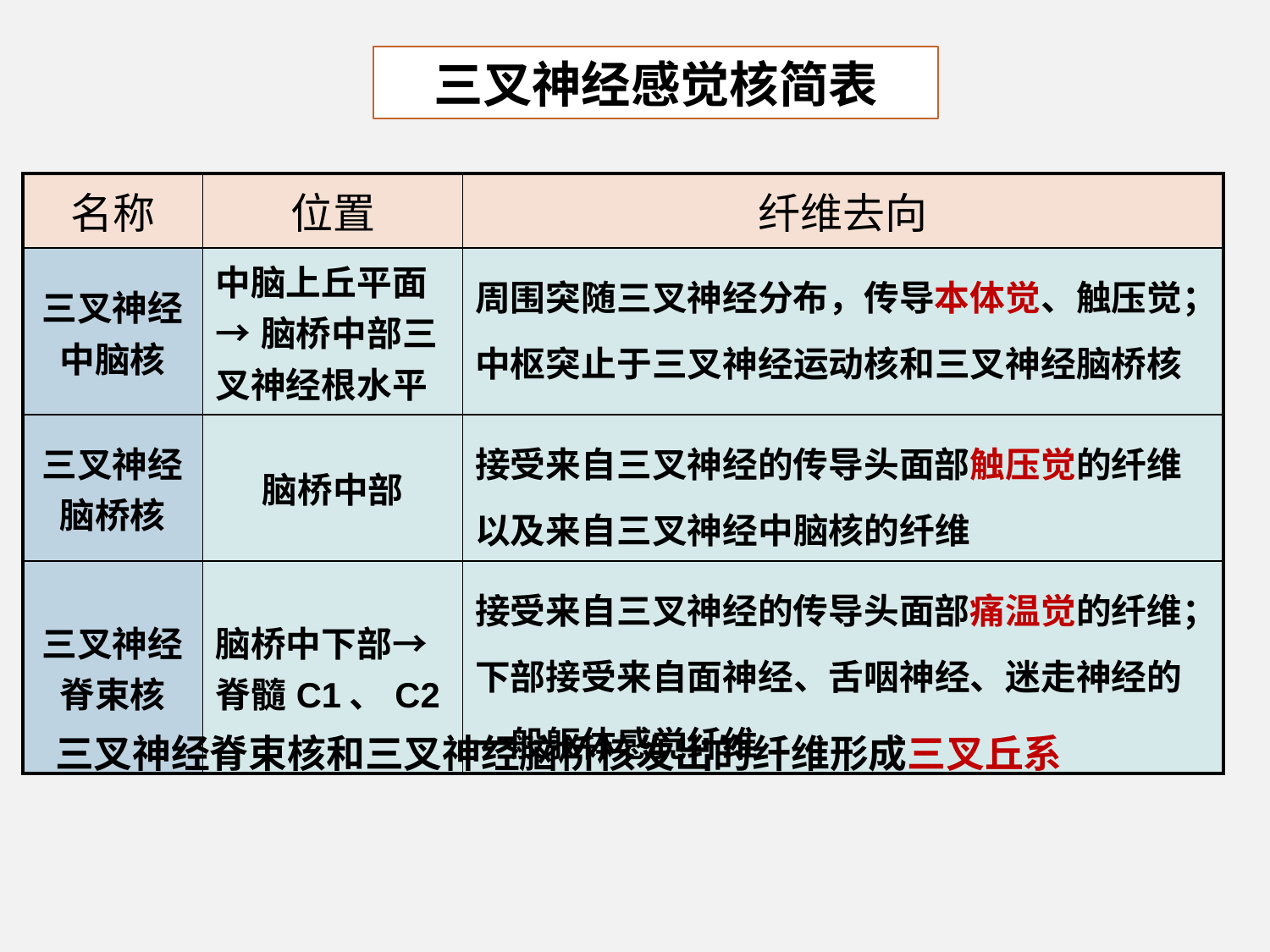

三叉神经感觉核简表
| 名称 | 位置 | 纤维去向 |
| --- | --- | --- |
| 三叉神经 中脑核 | 中脑上丘平面 →脑桥中部三叉神经根水平 | 周围突随三叉神经分布，传导本体觉、触压觉；中枢突止于三叉神经运动核和三叉神经脑桥核 |
| 三叉神经 脑桥核 | 脑桥中部 | 接受来自三叉神经的传导头面部触压觉的纤维以及来自三叉神经中脑核的纤维 |
| 三叉神经 脊束核 | 脑桥中下部→脊髓C1、C2 | 接受来自三叉神经的传导头面部痛温觉的纤维；下部接受来自面神经、舌咽神经、迷走神经的一般躯体感觉纤维 |
三叉神经脊束核和三叉神经脑桥核发出的纤维形成三叉丘系